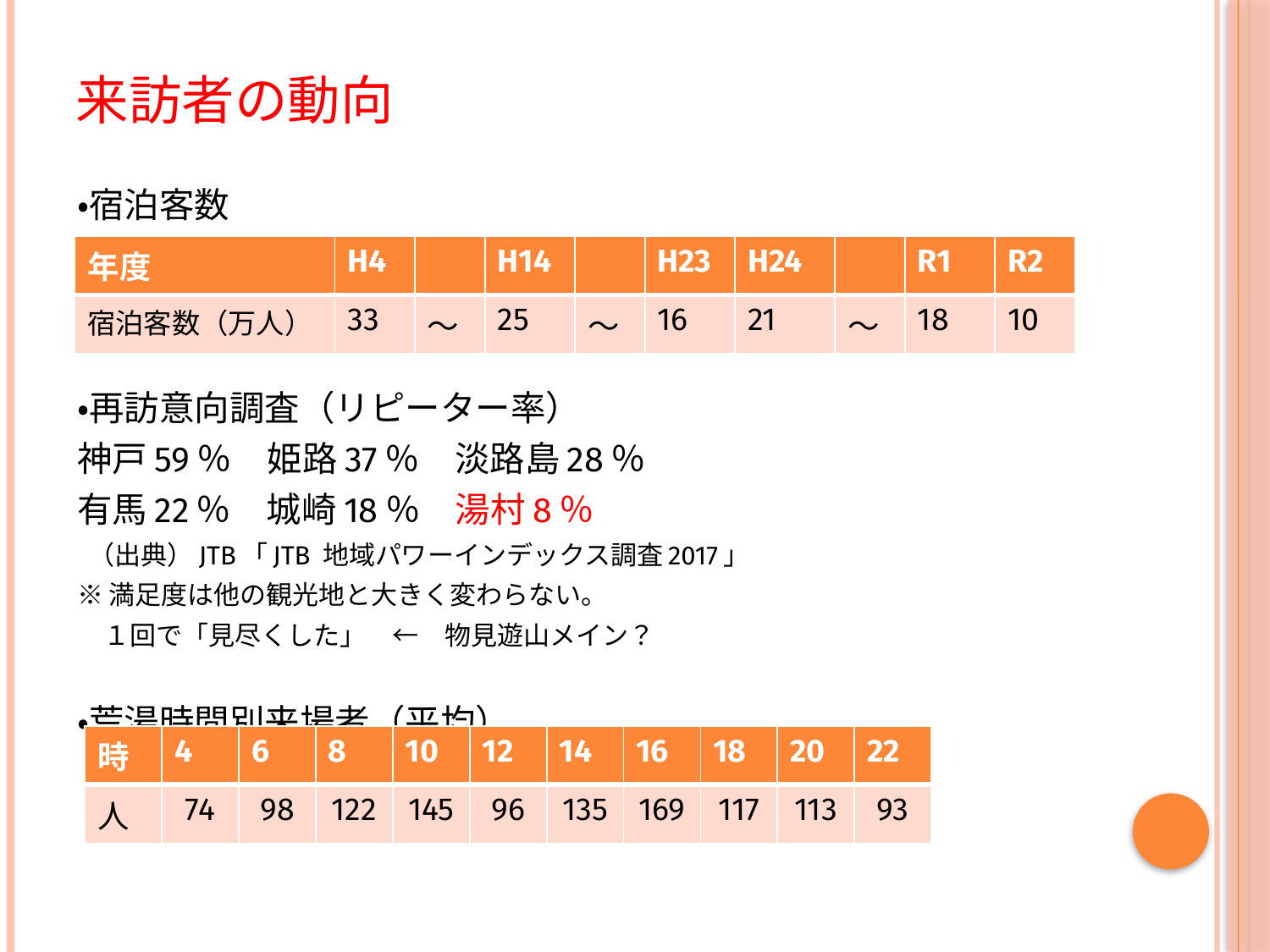

# 来訪者の動向
・宿泊客数

・再訪意向調査（リピーター率）
神戸59％　姫路37％　淡路島28％
有馬22％　城崎18％　湯村8％
 （出典）JTB「JTB 地域パワーインデックス調査2017」
※満足度は他の観光地と大きく変わらない。
　１回で「見尽くした」　←　物見遊山メイン？

・荒湯時間別来場者（平均）

| 年度 | H4 |  | H14 |  | H23 | H24 |  | R1 | R2 |
| --- | --- | --- | --- | --- | --- | --- | --- | --- | --- |
| 宿泊客数（万人） | 33 | ～ | 25 | ～ | 16 | 21 | ～ | 18 | 10 |
| 時 | 4 | 6 | 8 | 10 | 12 | 14 | 16 | 18 | 20 | 22 |
| --- | --- | --- | --- | --- | --- | --- | --- | --- | --- | --- |
| 人 | 74 | 98 | 122 | 145 | 96 | 135 | 169 | 117 | 113 | 93 |